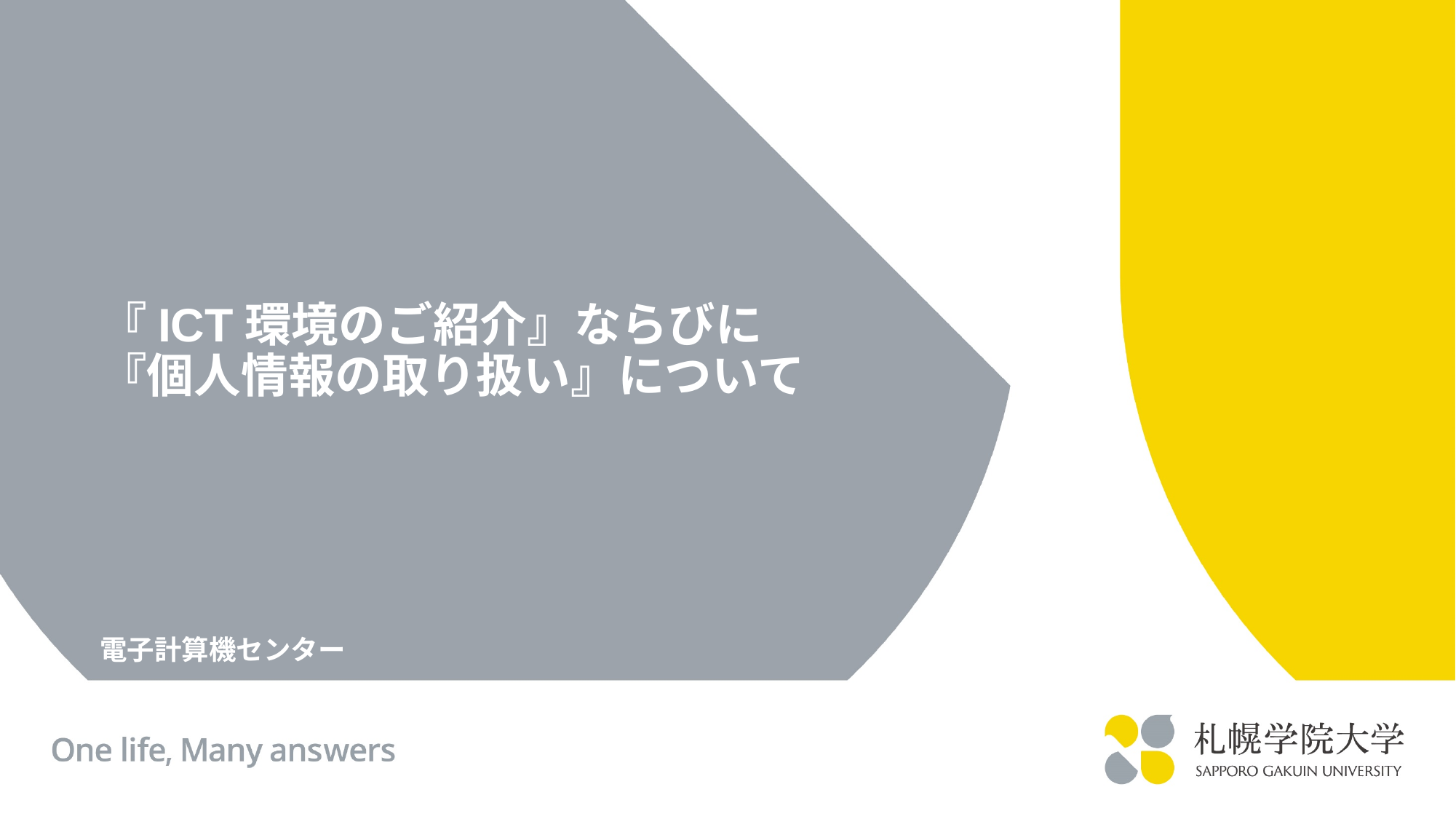

# 『ICT環境のご紹介』ならびに 『個人情報の取り扱い』について
電子計算機センター